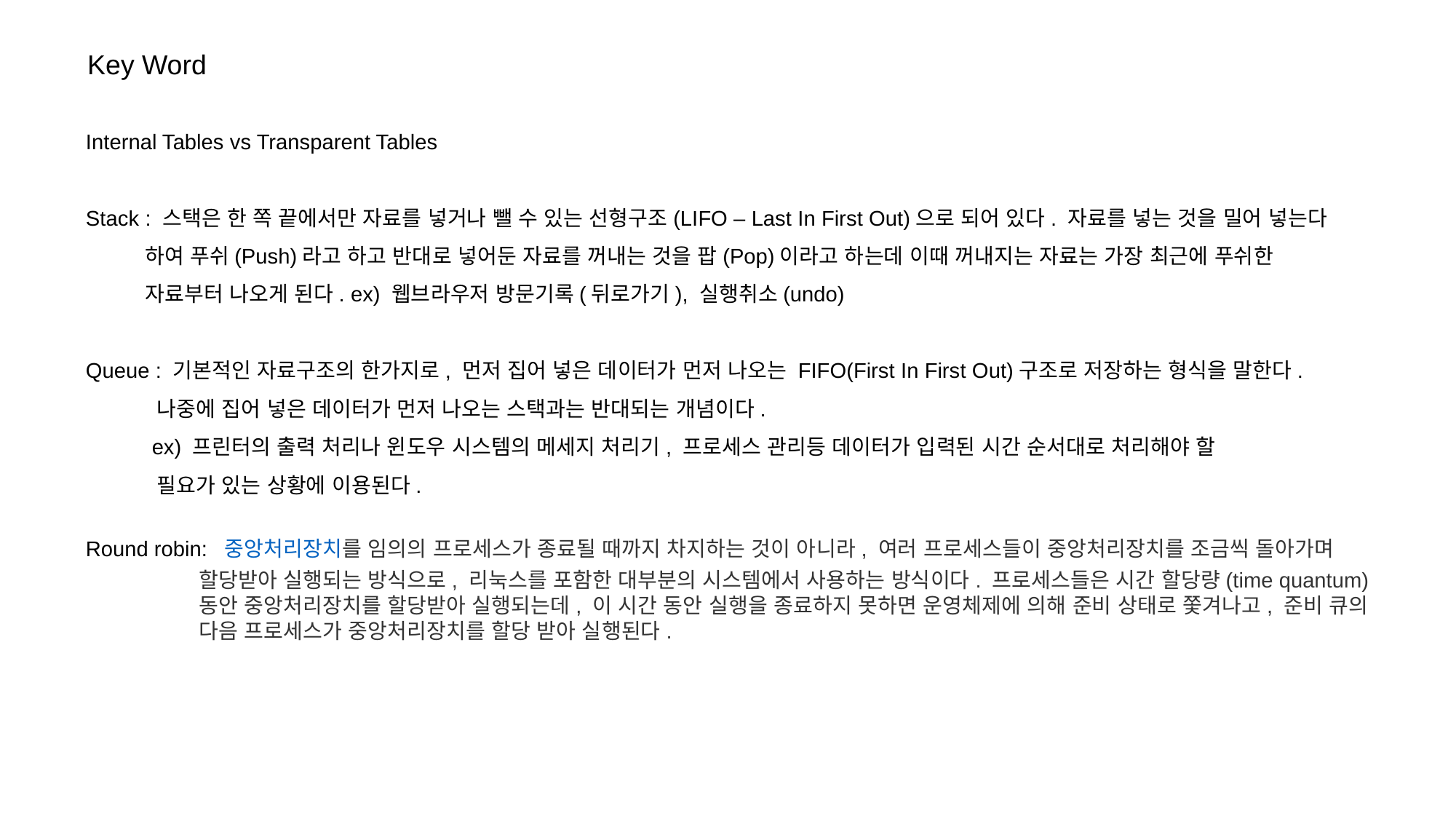

Key Word
Internal Tables vs Transparent Tables

Stack : 스택은 한 쪽 끝에서만 자료를 넣거나 뺄 수 있는 선형구조(LIFO – Last In First Out)으로 되어 있다. 자료를 넣는 것을 밀어 넣는다
         하여 푸쉬(Push)라고 하고 반대로 넣어둔 자료를 꺼내는 것을 팝(Pop)이라고 하는데 이때 꺼내지는 자료는 가장 최근에 푸쉬한
         자료부터 나오게 된다. ex) 웹브라우저 방문기록(뒤로가기), 실행취소(undo)

Queue : 기본적인 자료구조의 한가지로, 먼저 집어 넣은 데이터가 먼저 나오는 FIFO(First In First Out)구조로 저장하는 형식을 말한다.
           나중에 집어 넣은 데이터가 먼저 나오는 스택과는 반대되는 개념이다.
           ex) 프린터의 출력 처리나 윈도우 시스템의 메세지 처리기, 프로세스 관리등 데이터가 입력된 시간 순서대로 처리해야 할
           필요가 있는 상황에 이용된다.

Round robin:  중앙처리장치를 임의의 프로세스가 종료될 때까지 차지하는 것이 아니라, 여러 프로세스들이 중앙처리장치를 조금씩 돌아가며
                  할당받아 실행되는 방식으로, 리눅스를 포함한 대부분의 시스템에서 사용하는 방식이다. 프로세스들은 시간 할당량(time quantum)
                  동안 중앙처리장치를 할당받아 실행되는데, 이 시간 동안 실행을 종료하지 못하면 운영체제에 의해 준비 상태로 쫓겨나고, 준비 큐의
                  다음 프로세스가 중앙처리장치를 할당 받아 실행된다.